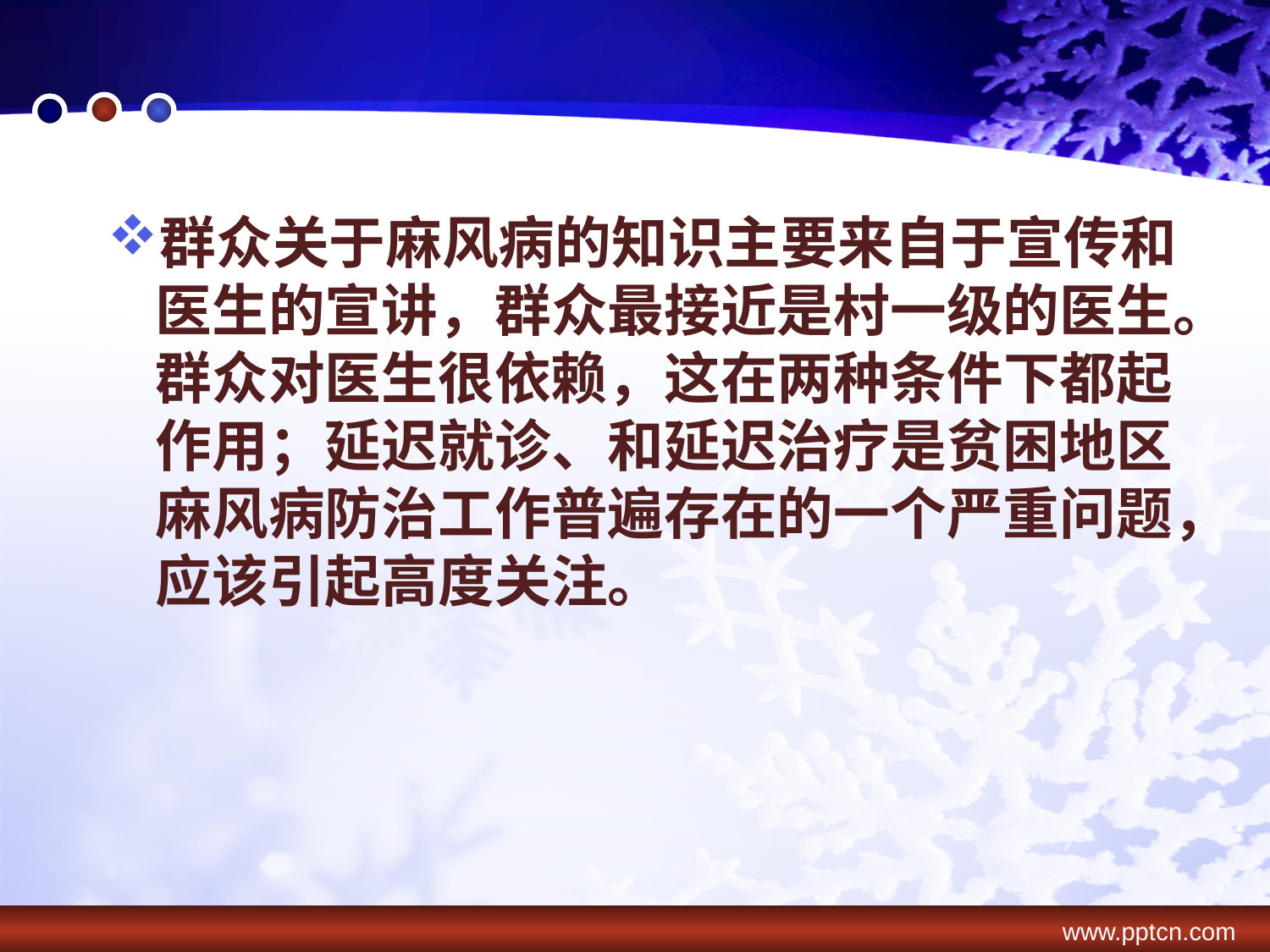

#
群众关于麻风病的知识主要来自于宣传和医生的宣讲，群众最接近是村一级的医生。群众对医生很依赖，这在两种条件下都起作用；延迟就诊、和延迟治疗是贫困地区麻风病防治工作普遍存在的一个严重问题，应该引起高度关注。
www.pptcn.com